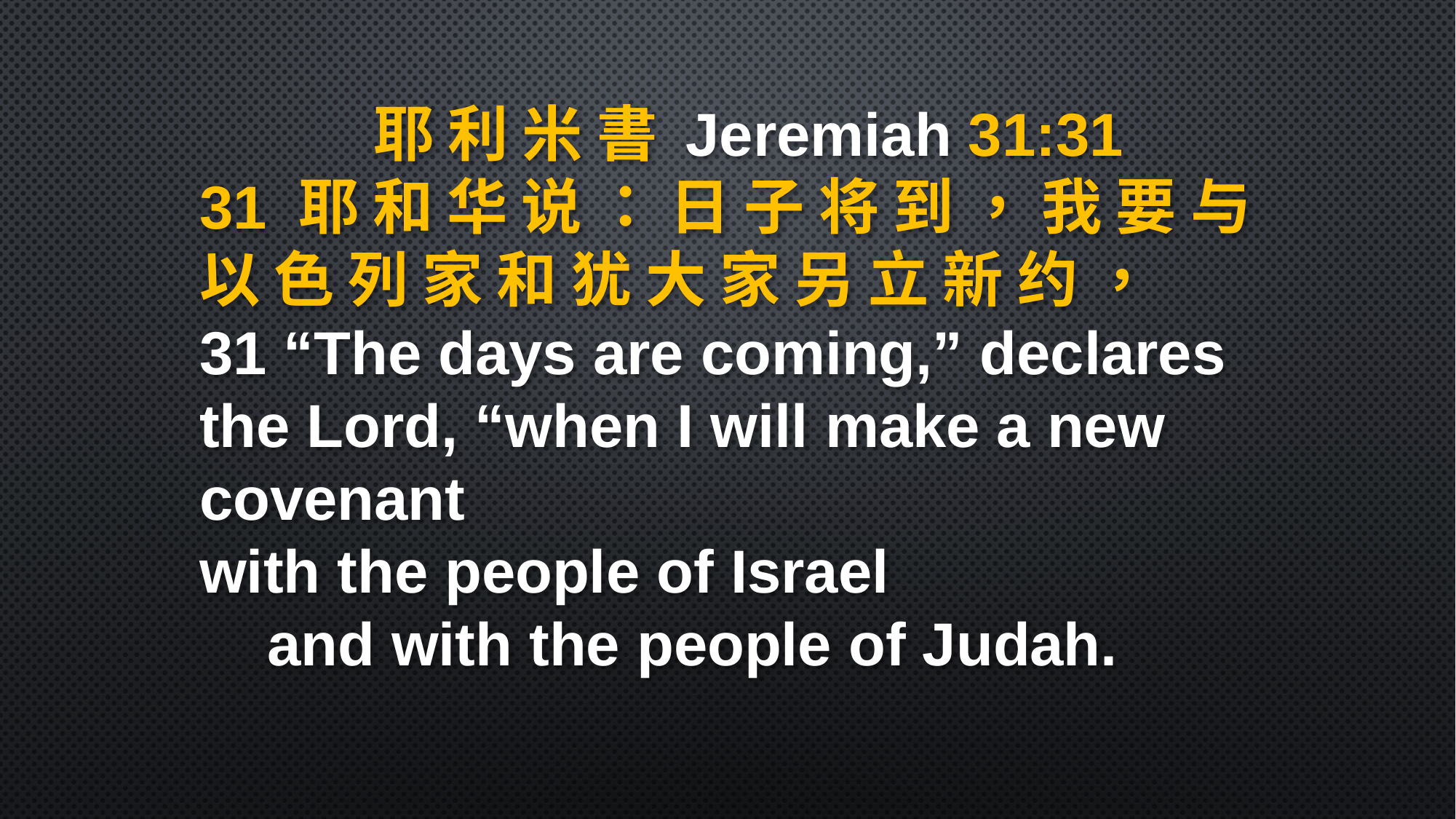

耶 利 米 書 Jeremiah 31:31
31 耶 和 华 说 ： 日 子 将 到 ， 我 要 与 以 色 列 家 和 犹 大 家 另 立 新 约 ，
31 “The days are coming,” declares the Lord, “when I will make a new covenant
with the people of Israel
    and with the people of Judah.